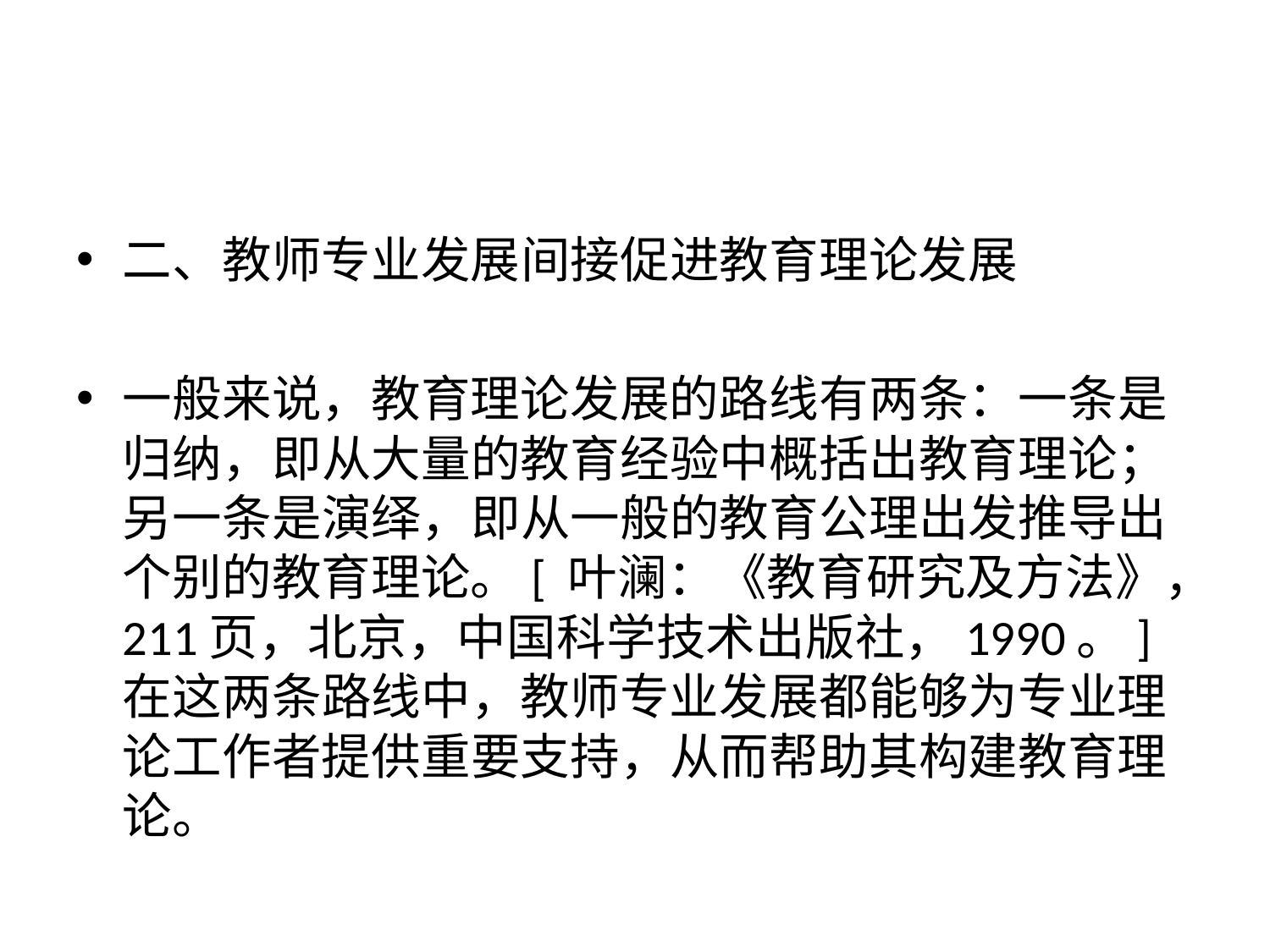

#
二、教师专业发展间接促进教育理论发展

一般来说，教育理论发展的路线有两条：一条是归纳，即从大量的教育经验中概括出教育理论；另一条是演绎，即从一般的教育公理出发推导出个别的教育理论。[ 叶澜：《教育研究及方法》，211页，北京，中国科学技术出版社，1990。]在这两条路线中，教师专业发展都能够为专业理论工作者提供重要支持，从而帮助其构建教育理论。